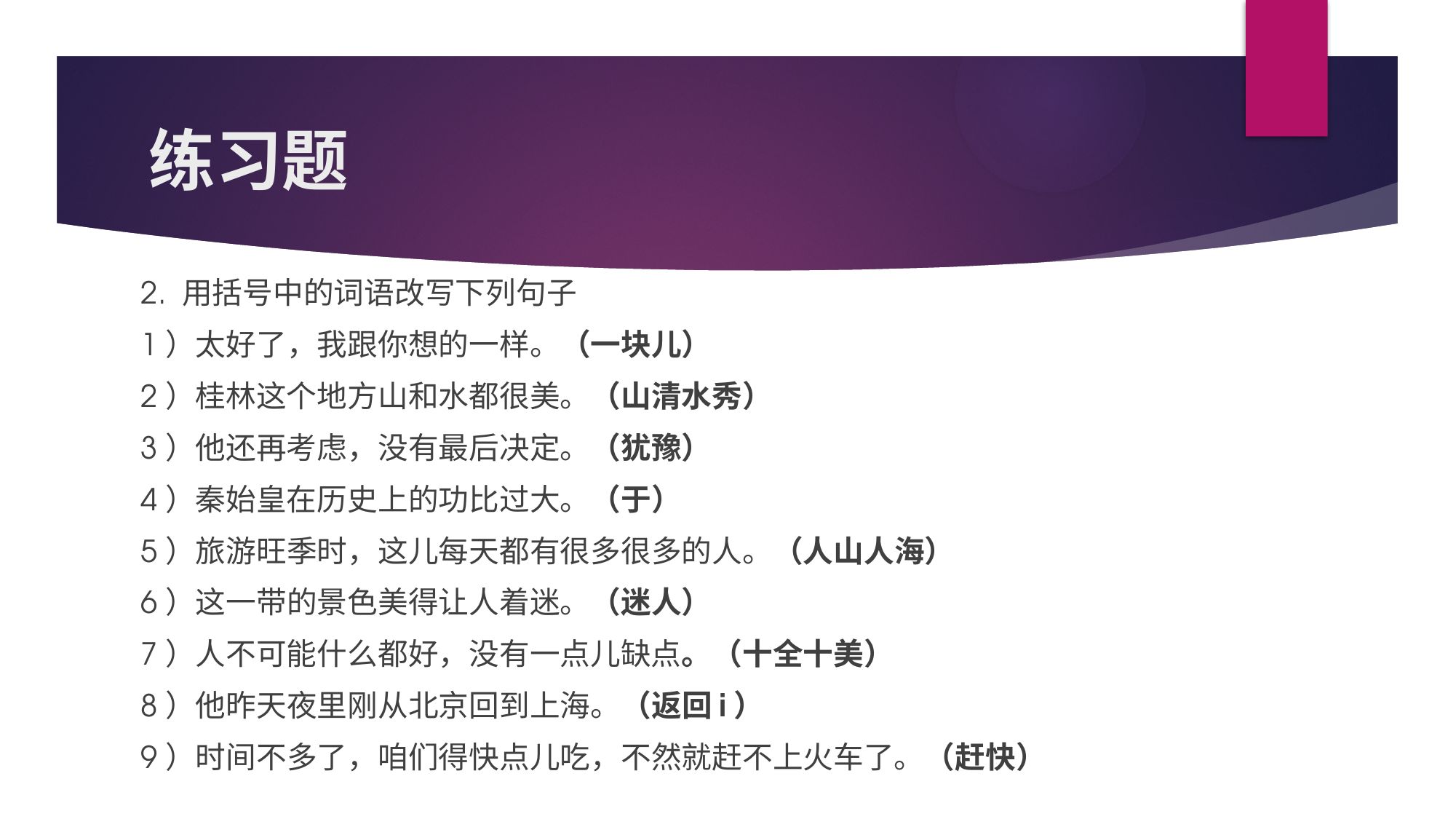

# 练习题
2. 用括号中的词语改写下列句子
1）太好了，我跟你想的一样。（一块儿）
2）桂林这个地方山和水都很美。（山清水秀）
3）他还再考虑，没有最后决定。（犹豫）
4）秦始皇在历史上的功比过大。（于）
5）旅游旺季时，这儿每天都有很多很多的人。（人山人海）
6）这一带的景色美得让人着迷。（迷人）
7）人不可能什么都好，没有一点儿缺点。（十全十美）
8）他昨天夜里刚从北京回到上海。（返回i）
9）时间不多了，咱们得快点儿吃，不然就赶不上火车了。（赶快）